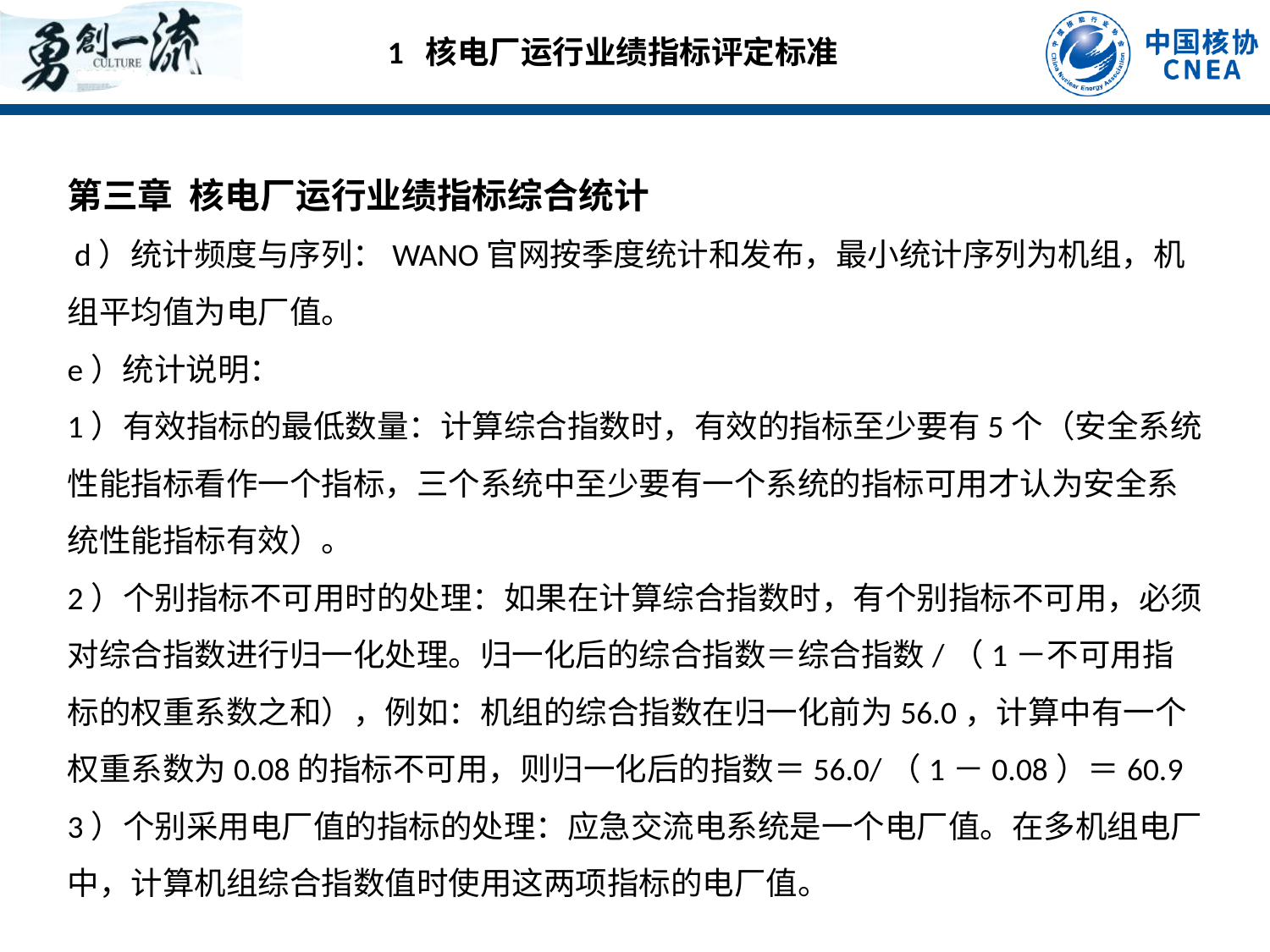

1  核电厂运行业绩指标评定标准
第三章  核电厂运行业绩指标综合统计
 d）统计频度与序列：WANO官网按季度统计和发布，最小统计序列为机组，机组平均值为电厂值。
e）统计说明：
1）有效指标的最低数量：计算综合指数时，有效的指标至少要有5个（安全系统性能指标看作一个指标，三个系统中至少要有一个系统的指标可用才认为安全系统性能指标有效）。
2）个别指标不可用时的处理：如果在计算综合指数时，有个别指标不可用，必须对综合指数进行归一化处理。归一化后的综合指数＝综合指数/（1－不可用指标的权重系数之和），例如：机组的综合指数在归一化前为56.0，计算中有一个权重系数为0.08的指标不可用，则归一化后的指数＝56.0/（1－0.08）＝60.9
3）个别采用电厂值的指标的处理：应急交流电系统是一个电厂值。在多机组电厂中，计算机组综合指数值时使用这两项指标的电厂值。